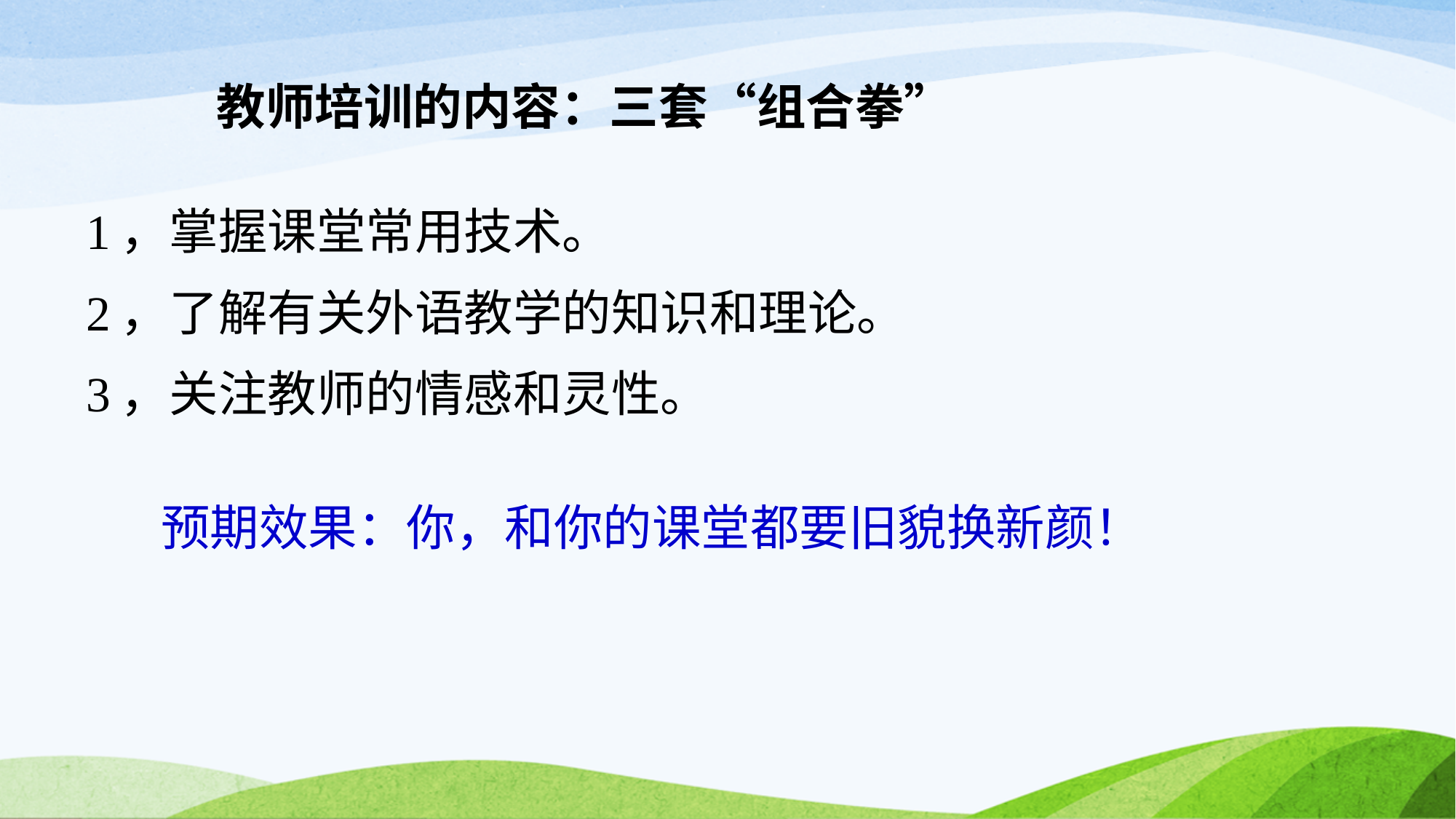

教师培训的内容：三套“组合拳”

1，掌握课堂常用技术。
2，了解有关外语教学的知识和理论。
3，关注教师的情感和灵性。

      预期效果：你，和你的课堂都要旧貌换新颜！